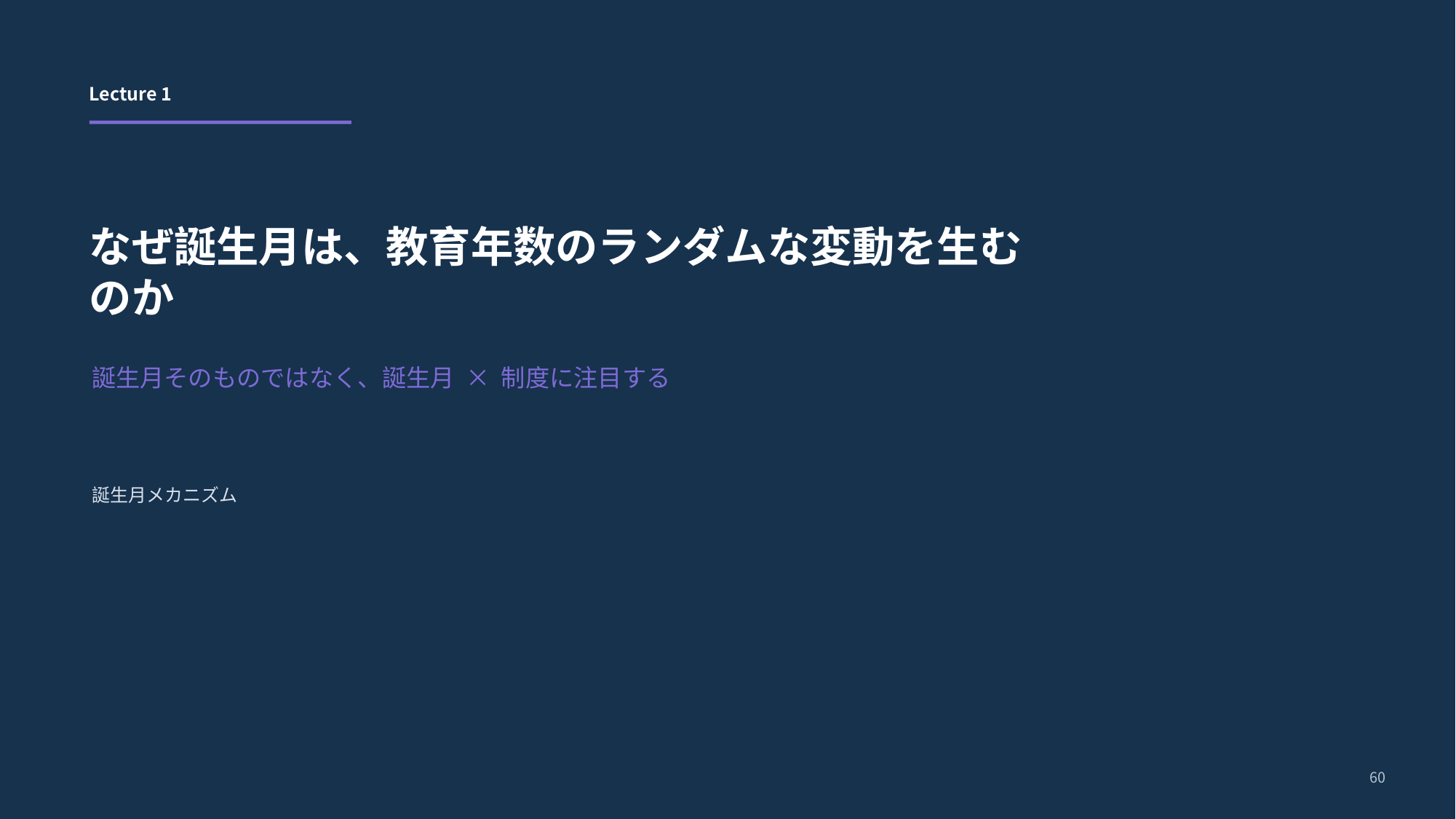

Lecture 1

なぜ誕生月は、教育年数のランダムな変動を生むのか
誕生月そのものではなく、誕生月 × 制度に注目する
誕生月メカニズム
60